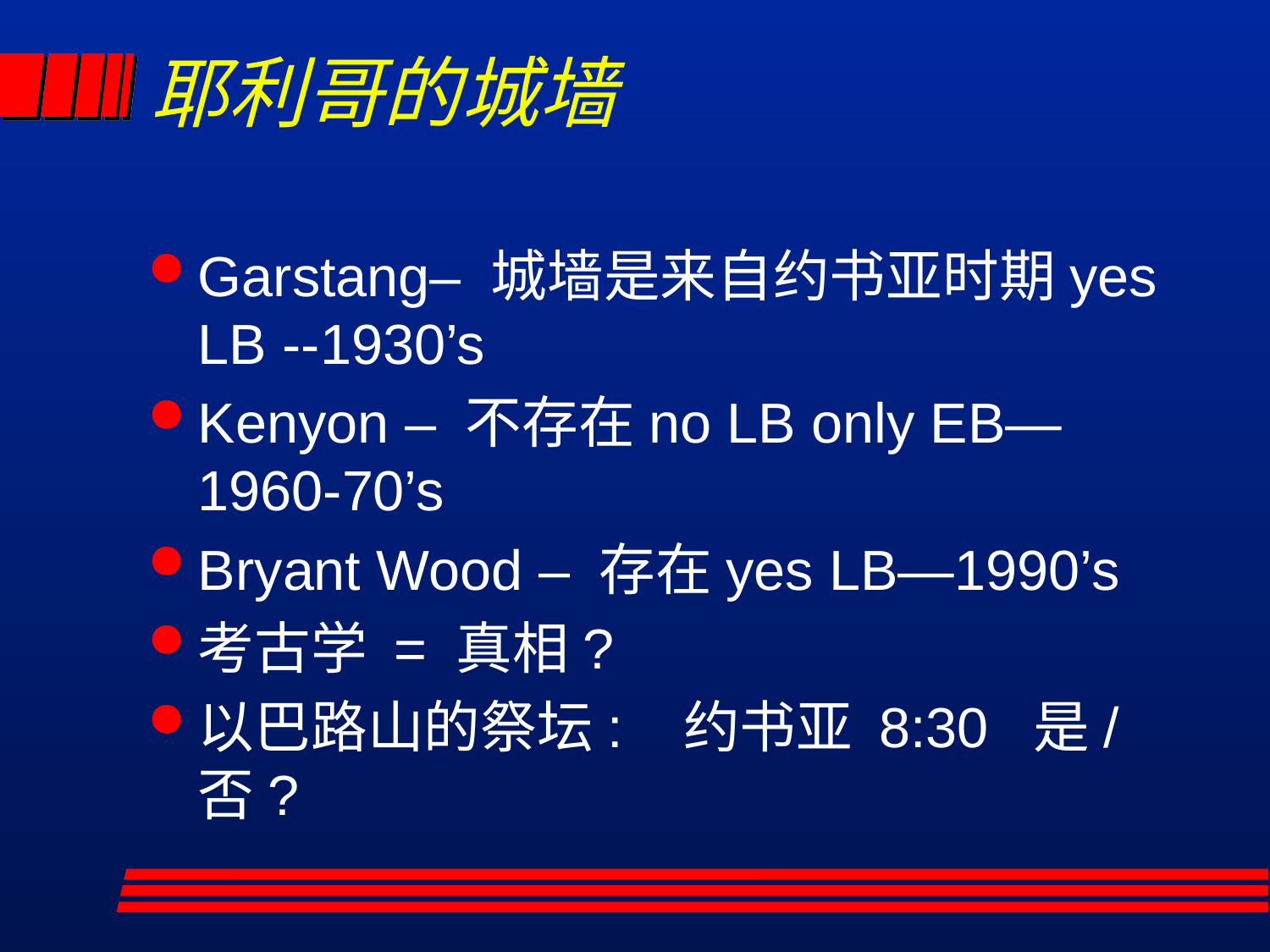

# 耶利哥的城墙
Garstang– 城墙是来自约书亚时期yes LB --1930’s
Kenyon – 不存在no LB only EB—1960-70’s
Bryant Wood – 存在yes LB—1990’s
考古学 = 真相?
以巴路山的祭坛:   约书亚 8:30  是/否?